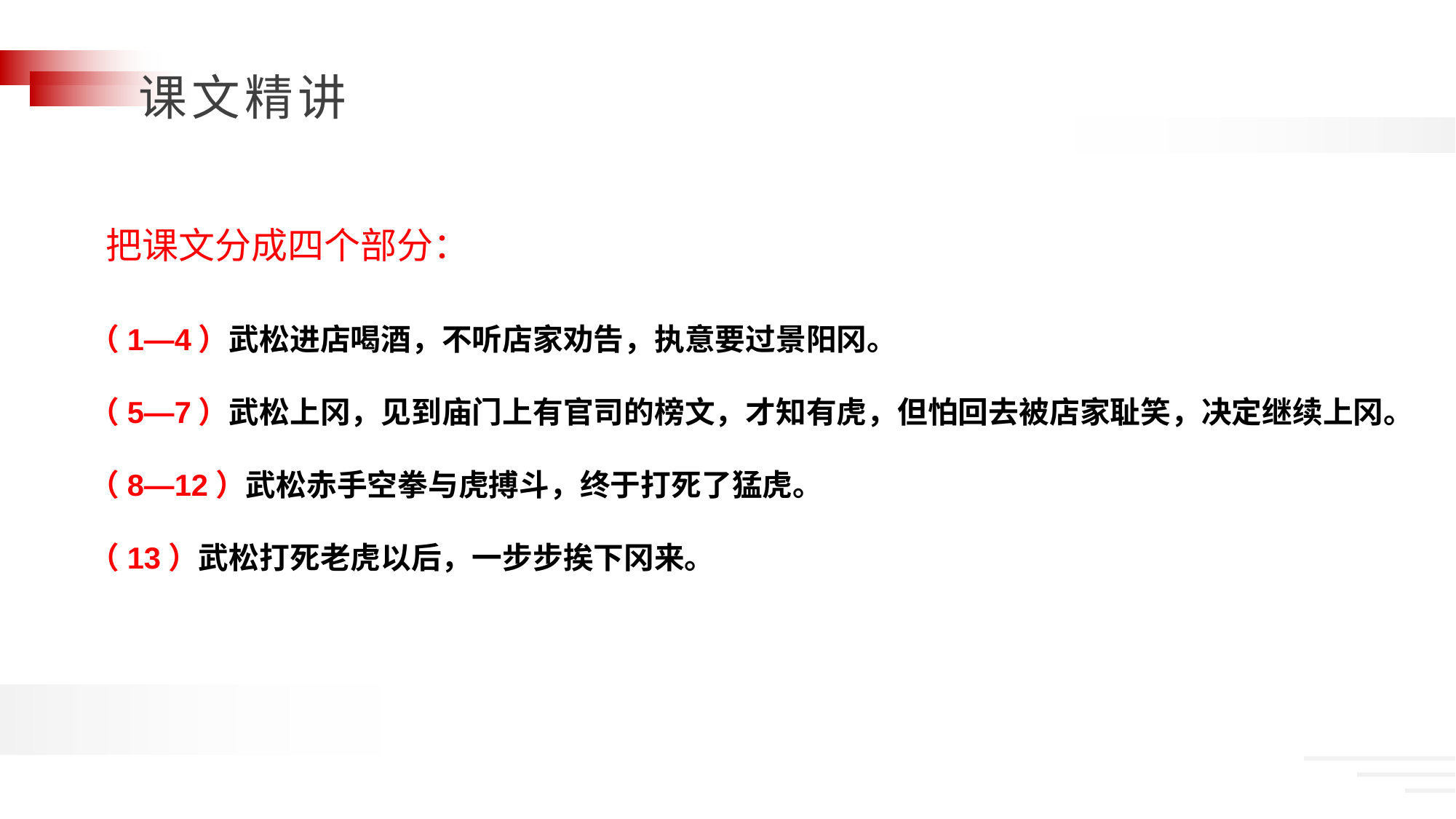

把课文分成四个部分：
（1—4）武松进店喝酒，不听店家劝告，执意要过景阳冈。
（5—7）武松上冈，见到庙门上有官司的榜文，才知有虎，但怕回去被店家耻笑，决定继续上冈。
（8—12）武松赤手空拳与虎搏斗，终于打死了猛虎。
（13）武松打死老虎以后，一步步挨下冈来。